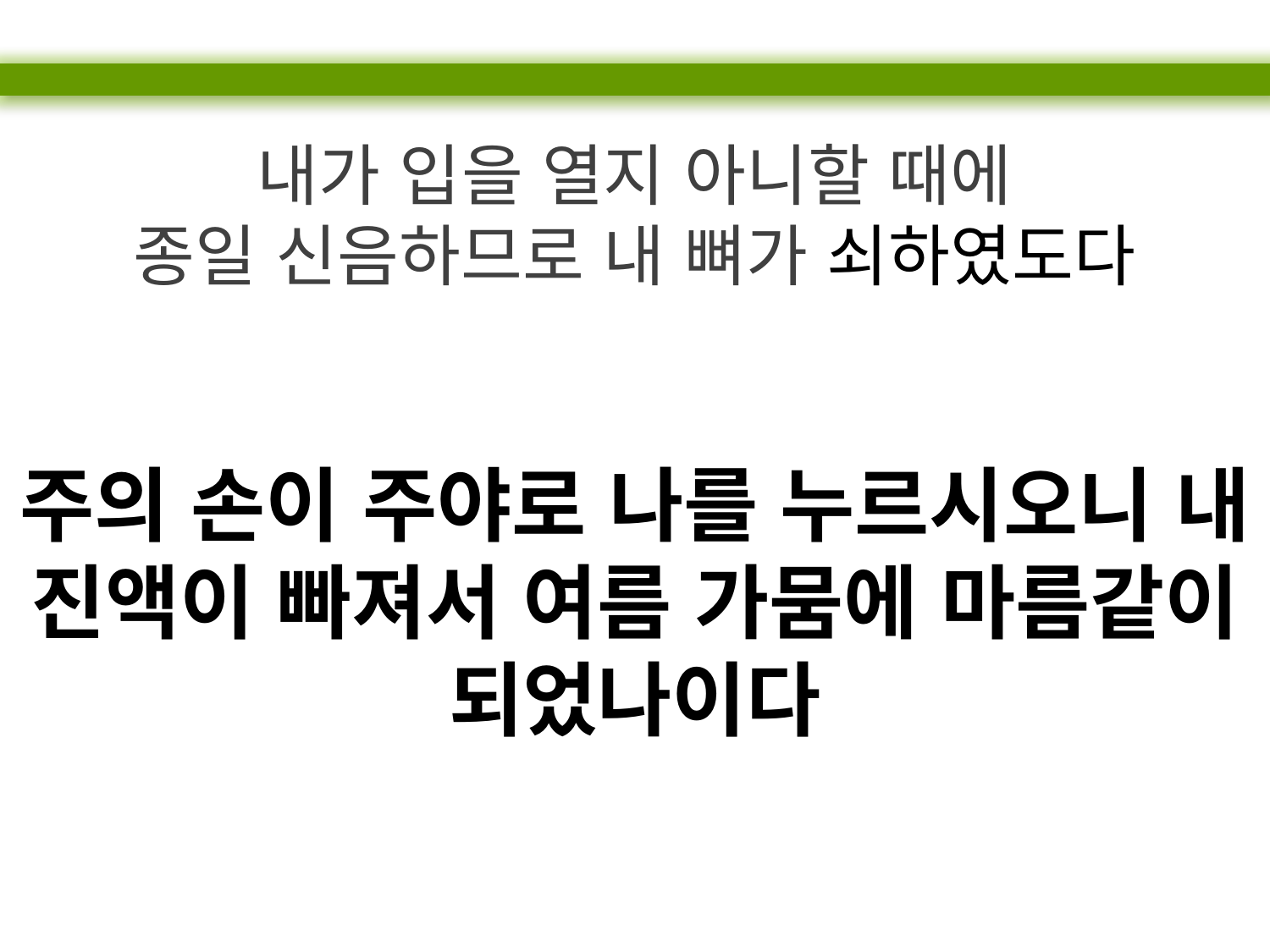

내가 입을 열지 아니할 때에
종일 신음하므로 내 뼈가 쇠하였도다
주의 손이 주야로 나를 누르시오니 내 진액이 빠져서 여름 가뭄에 마름같이 되었나이다